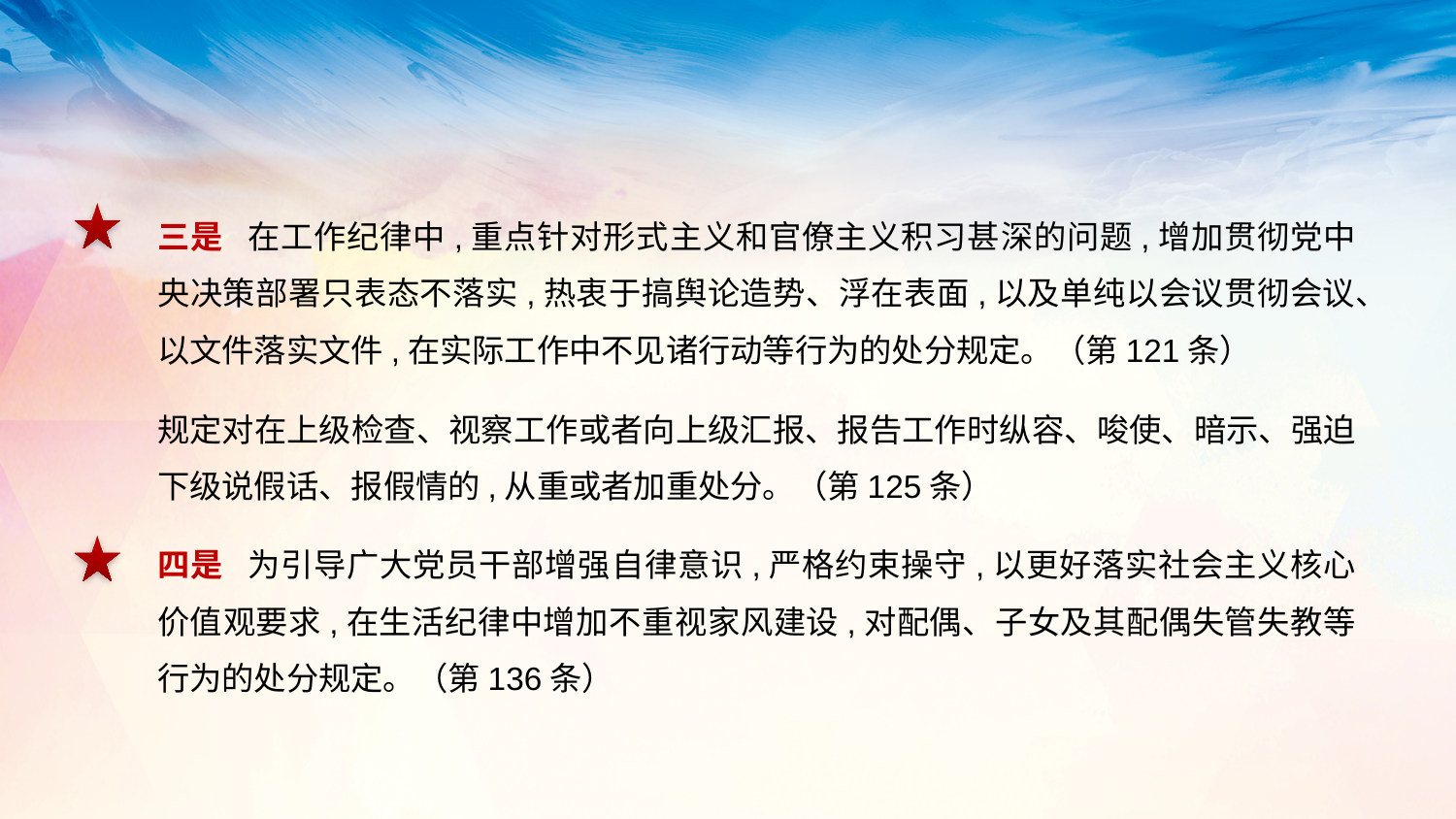

三是   在工作纪律中,重点针对形式主义和官僚主义积习甚深的问题,增加贯彻党中央决策部署只表态不落实,热衷于搞舆论造势、浮在表面,以及单纯以会议贯彻会议、以文件落实文件,在实际工作中不见诸行动等行为的处分规定。（第121条）
规定对在上级检查、视察工作或者向上级汇报、报告工作时纵容、唆使、暗示、强迫下级说假话、报假情的,从重或者加重处分。（第125条）
四是   为引导广大党员干部增强自律意识,严格约束操守,以更好落实社会主义核心价值观要求,在生活纪律中增加不重视家风建设,对配偶、子女及其配偶失管失教等行为的处分规定。（第136条）